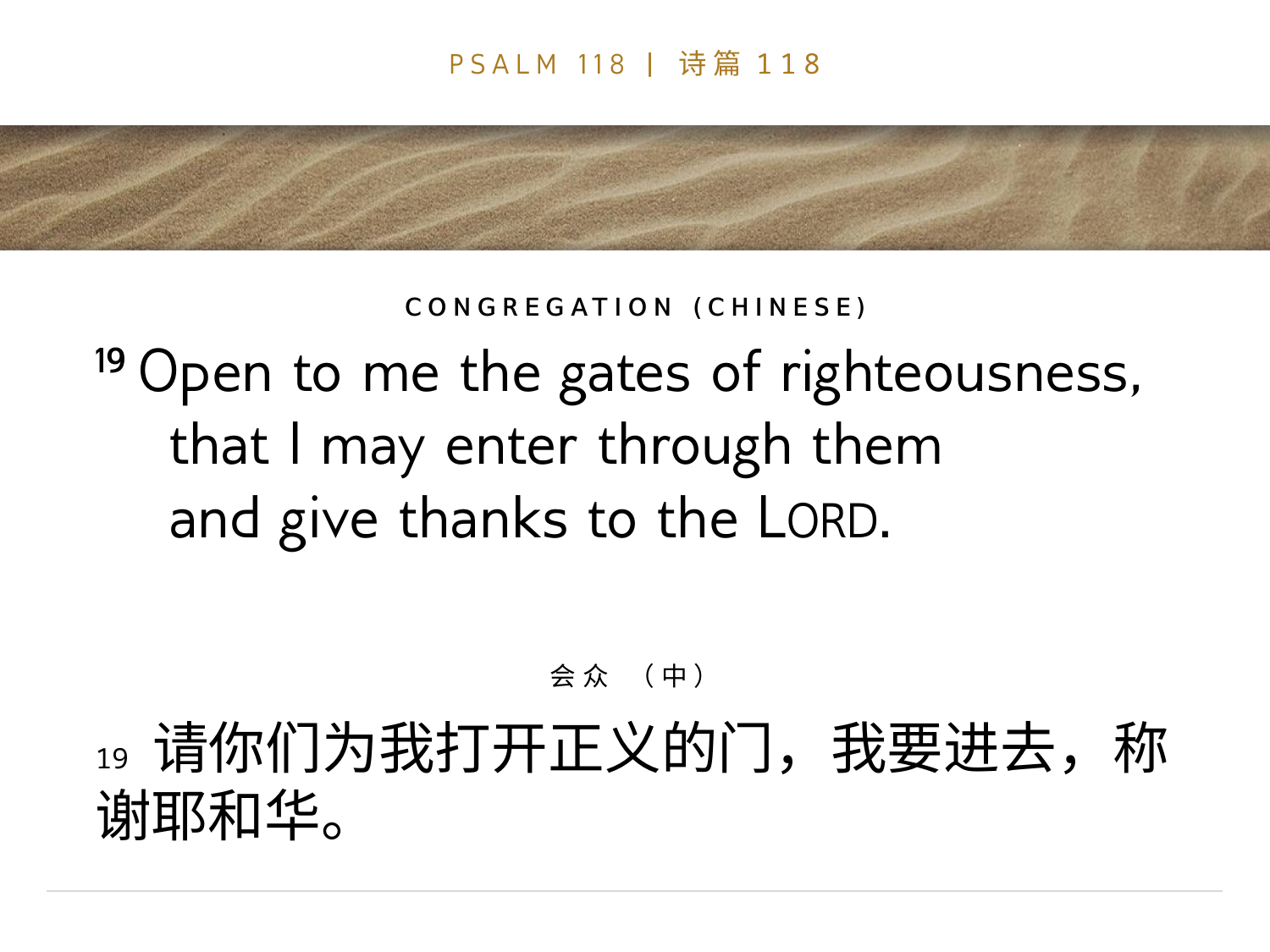

# PSALM 118 | 诗篇118
CONGREGATION (CHINESE)
19 Open to me the gates of righteousness,
    that I may enter through them
    and give thanks to the LORD.

会众 （中）
19 请你们为我打开正义的门，我要进去，称谢耶和华。